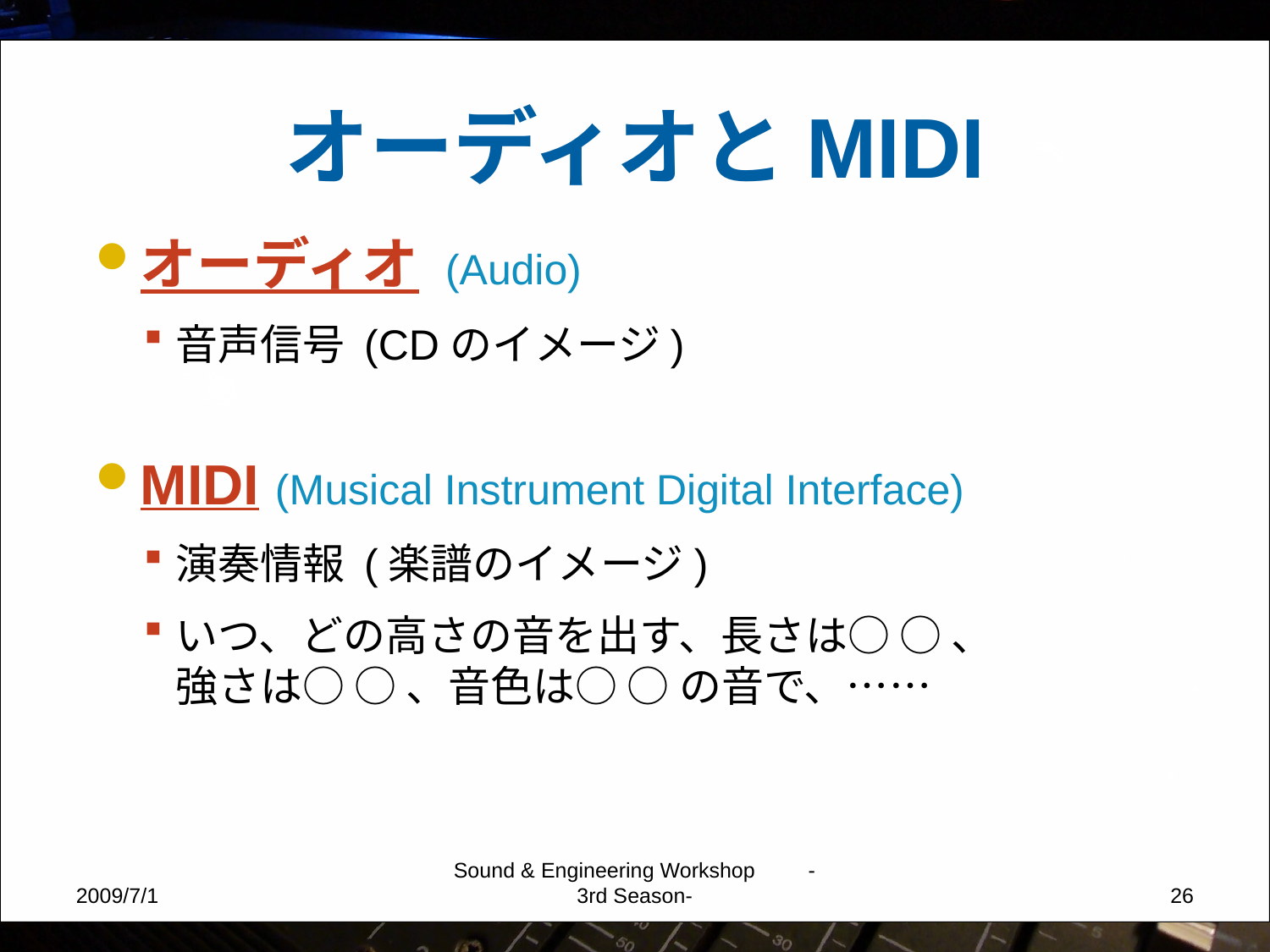

# オーディオとMIDI
オーディオ (Audio)
音声信号 (CDのイメージ)

MIDI (Musical Instrument Digital Interface)
演奏情報 (楽譜のイメージ)
いつ、どの高さの音を出す、長さは○ ○ 、
強さは○ ○ 、音色は○ ○ の音で、……
2009/7/1
Sound & Engineering Workshop         -3rd Season-
26